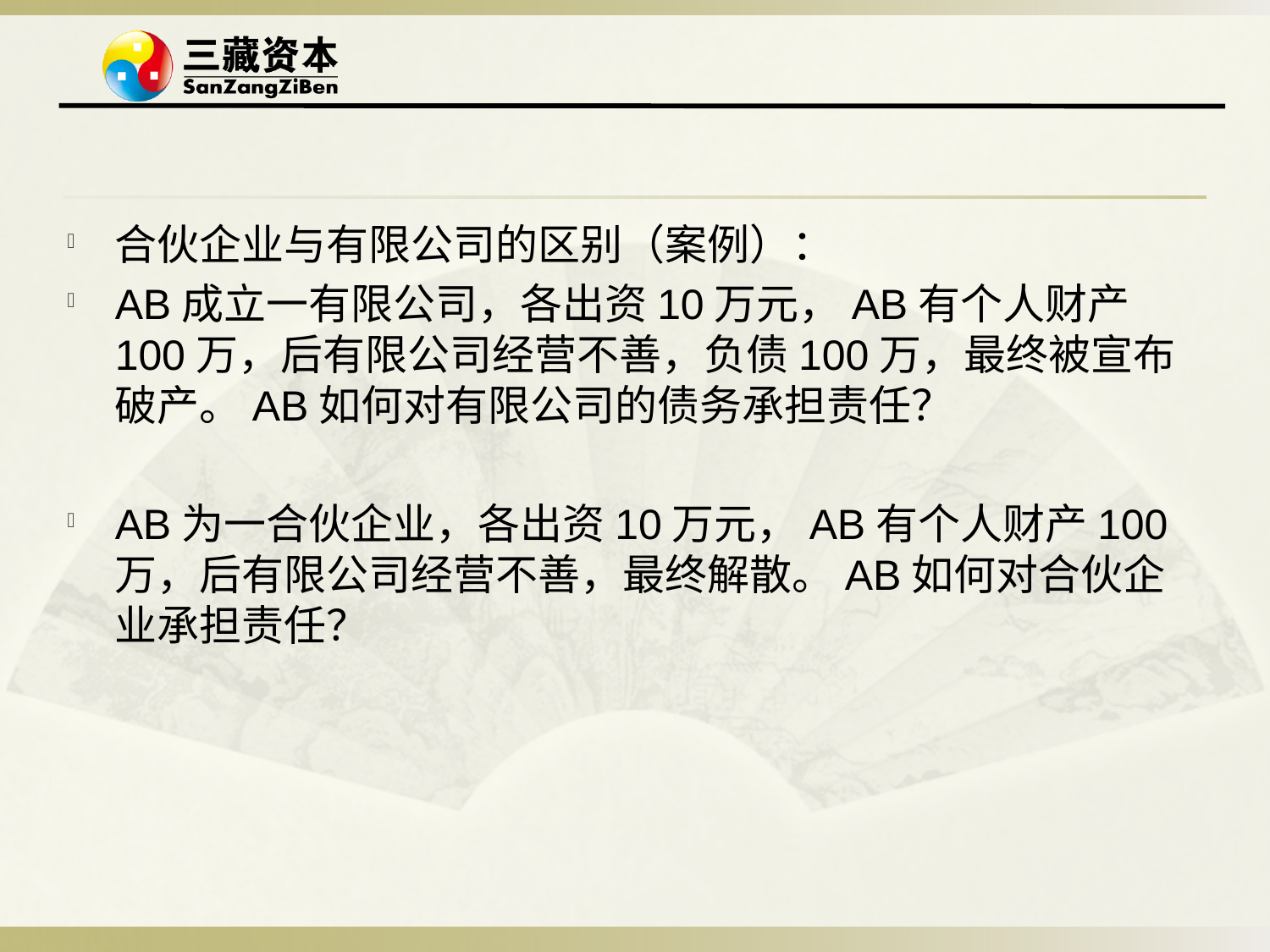

#
合伙企业与有限公司的区别（案例）：
AB成立一有限公司，各出资10万元，AB有个人财产100万，后有限公司经营不善，负债100万，最终被宣布破产。AB如何对有限公司的债务承担责任？

AB为一合伙企业，各出资10万元，AB有个人财产100万，后有限公司经营不善，最终解散。AB如何对合伙企业承担责任？